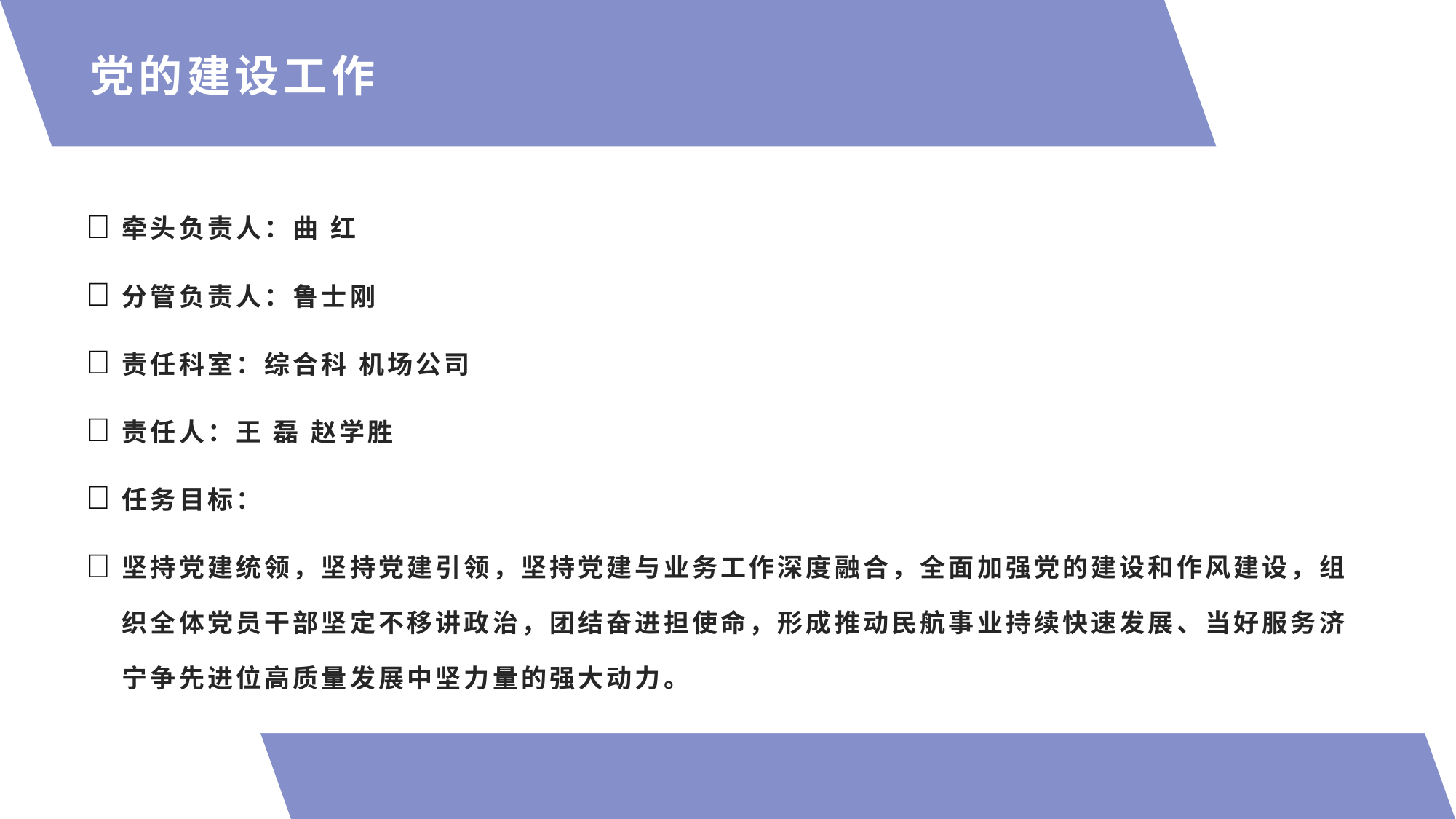

党的建设工作

牵头负责人：曲 红
分管负责人：鲁士刚
责任科室：综合科 机场公司
责任人：王 磊 赵学胜
任务目标：
坚持党建统领，坚持党建引领，坚持党建与业务工作深度融合，全面加强党的建设和作风建设，组织全体党员干部坚定不移讲政治，团结奋进担使命，形成推动民航事业持续快速发展、当好服务济宁争先进位高质量发展中坚力量的强大动力。